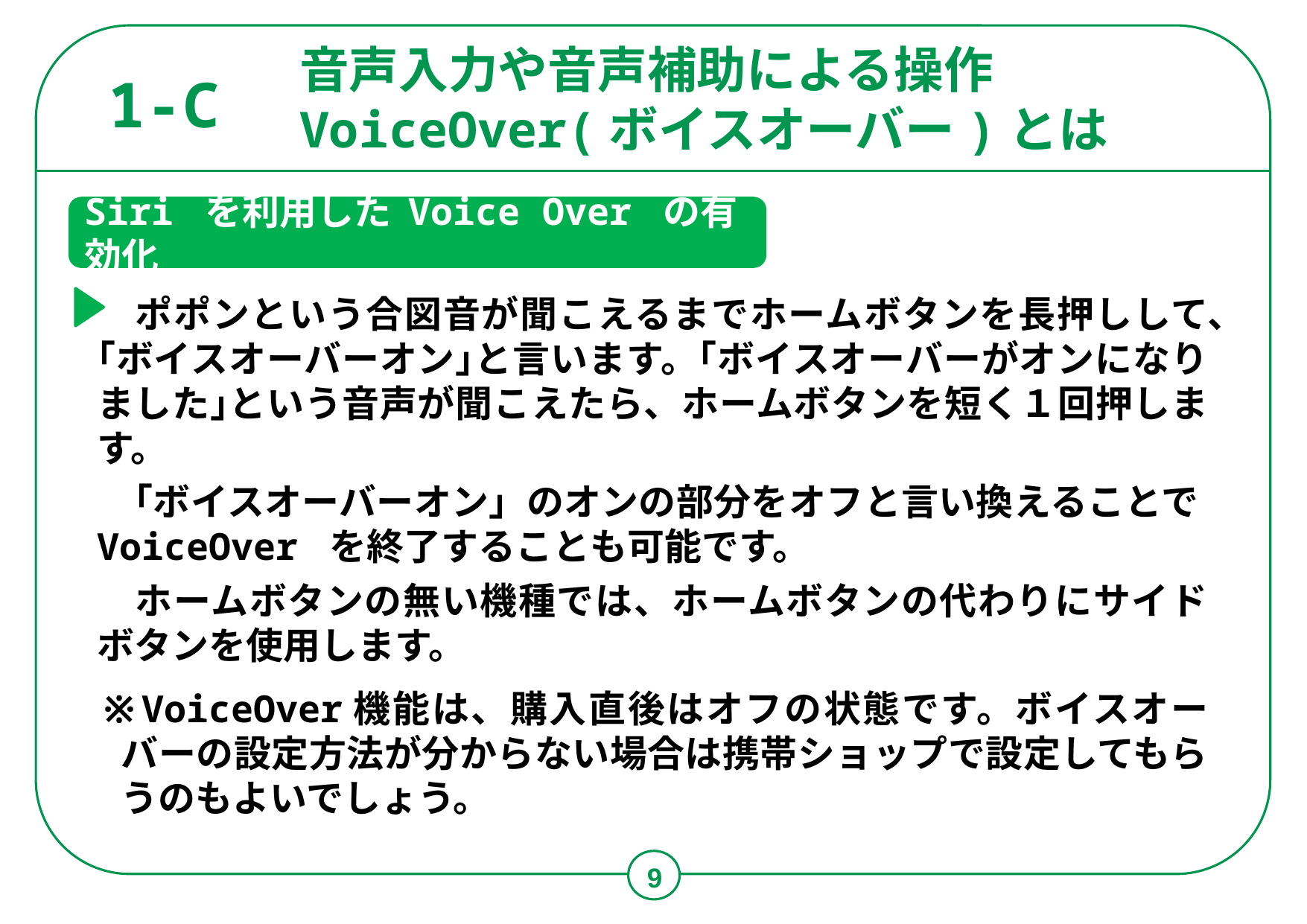

音声入力や音声補助による操作
VoiceOver(ボイスオーバー)とは
1-C
Siri を利用した Voice Over の有効化
　ポポンという合図音が聞こえるまでホームボタンを長押しして、｢ボイスオーバーオン｣と言います。｢ボイスオーバーがオンになりました｣という音声が聞こえたら、ホームボタンを短く１回押します。
　｢ボイスオーバーオン」のオンの部分をオフと言い換えることでVoiceOver を終了することも可能です。
　ホームボタンの無い機種では、ホームボタンの代わりにサイドボタンを使用します。
※VoiceOver機能は、購入直後はオフの状態です。ボイスオーバーの設定方法が分からない場合は携帯ショップで設定してもらうのもよいでしょう。